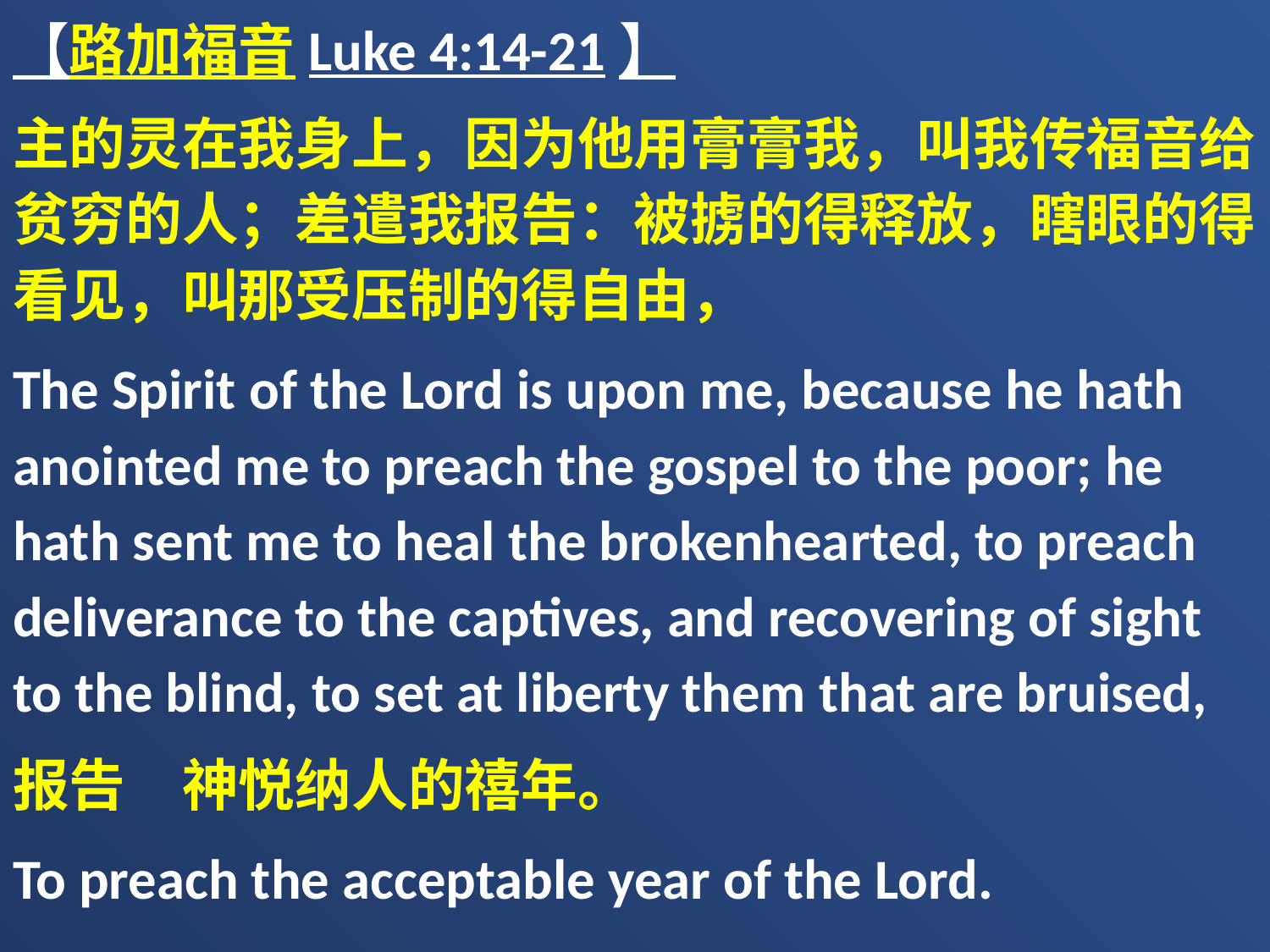

【路加福音Luke 4:14-21】
主的灵在我身上，因为他用膏膏我，叫我传福音给贫穷的人；差遣我报告：被掳的得释放，瞎眼的得看见，叫那受压制的得自由，
The Spirit of the Lord is upon me, because he hath anointed me to preach the gospel to the poor; he hath sent me to heal the brokenhearted, to preach deliverance to the captives, and recovering of sight to the blind, to set at liberty them that are bruised,
报告　神悦纳人的禧年。
To preach the acceptable year of the Lord.